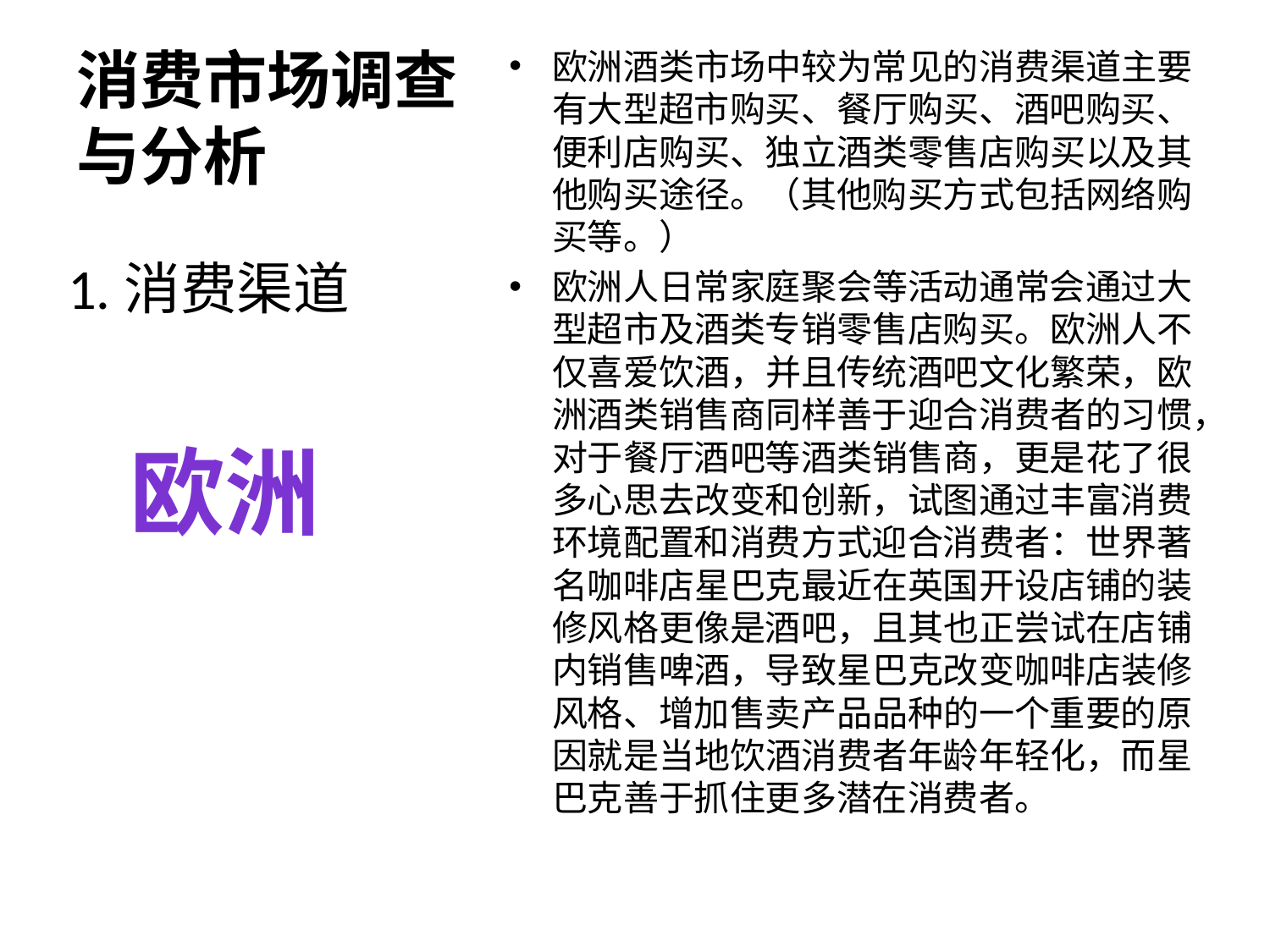

# 消费市场调查与分析
欧洲酒类市场中较为常见的消费渠道主要有大型超市购买、餐厅购买、酒吧购买、便利店购买、独立酒类零售店购买以及其他购买途径。（其他购买方式包括网络购买等。）
欧洲人日常家庭聚会等活动通常会通过大型超市及酒类专销零售店购买。欧洲人不仅喜爱饮酒，并且传统酒吧文化繁荣，欧洲酒类销售商同样善于迎合消费者的习惯，对于餐厅酒吧等酒类销售商，更是花了很多心思去改变和创新，试图通过丰富消费环境配置和消费方式迎合消费者：世界著名咖啡店星巴克最近在英国开设店铺的装修风格更像是酒吧，且其也正尝试在店铺内销售啤酒，导致星巴克改变咖啡店装修风格、增加售卖产品品种的一个重要的原因就是当地饮酒消费者年龄年轻化，而星巴克善于抓住更多潜在消费者。

1.消费渠道
欧洲